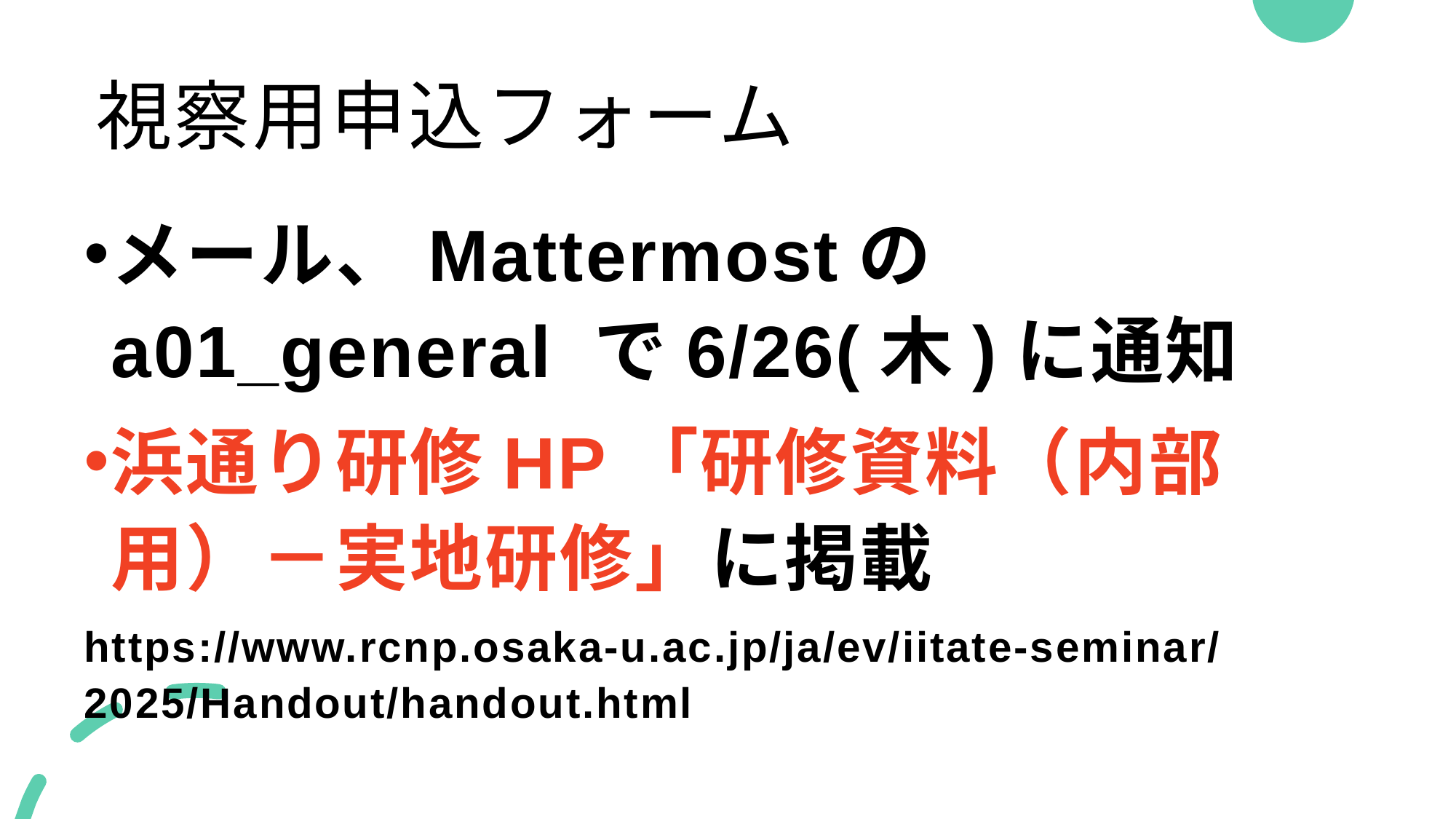

# 視察用申込フォーム
メール、Mattermostのa01_general で6/26(木)に通知
浜通り研修HP「研修資料（内部用）－実地研修」に掲載
https://www.rcnp.osaka-u.ac.jp/ja/ev/iitate-seminar/2025/Handout/handout.html